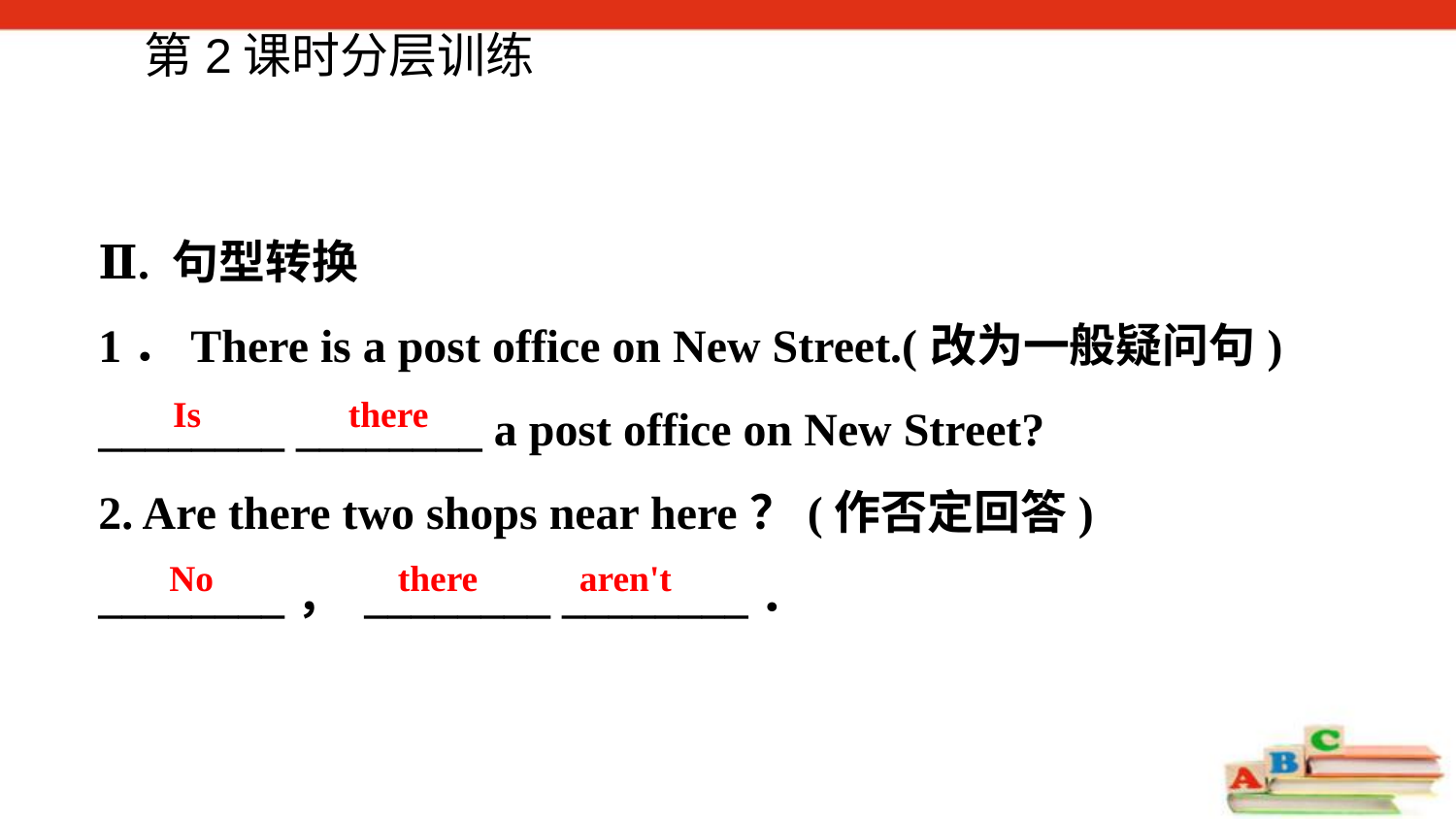

第2课时分层训练
Ⅱ. 句型转换
1．There is a post office on New Street.(改为一般疑问句)
________ ________ a post office on New Street?
2. Are there two shops near here？(作否定回答)
________， ________ ________．
Is                there
No                    there           aren't